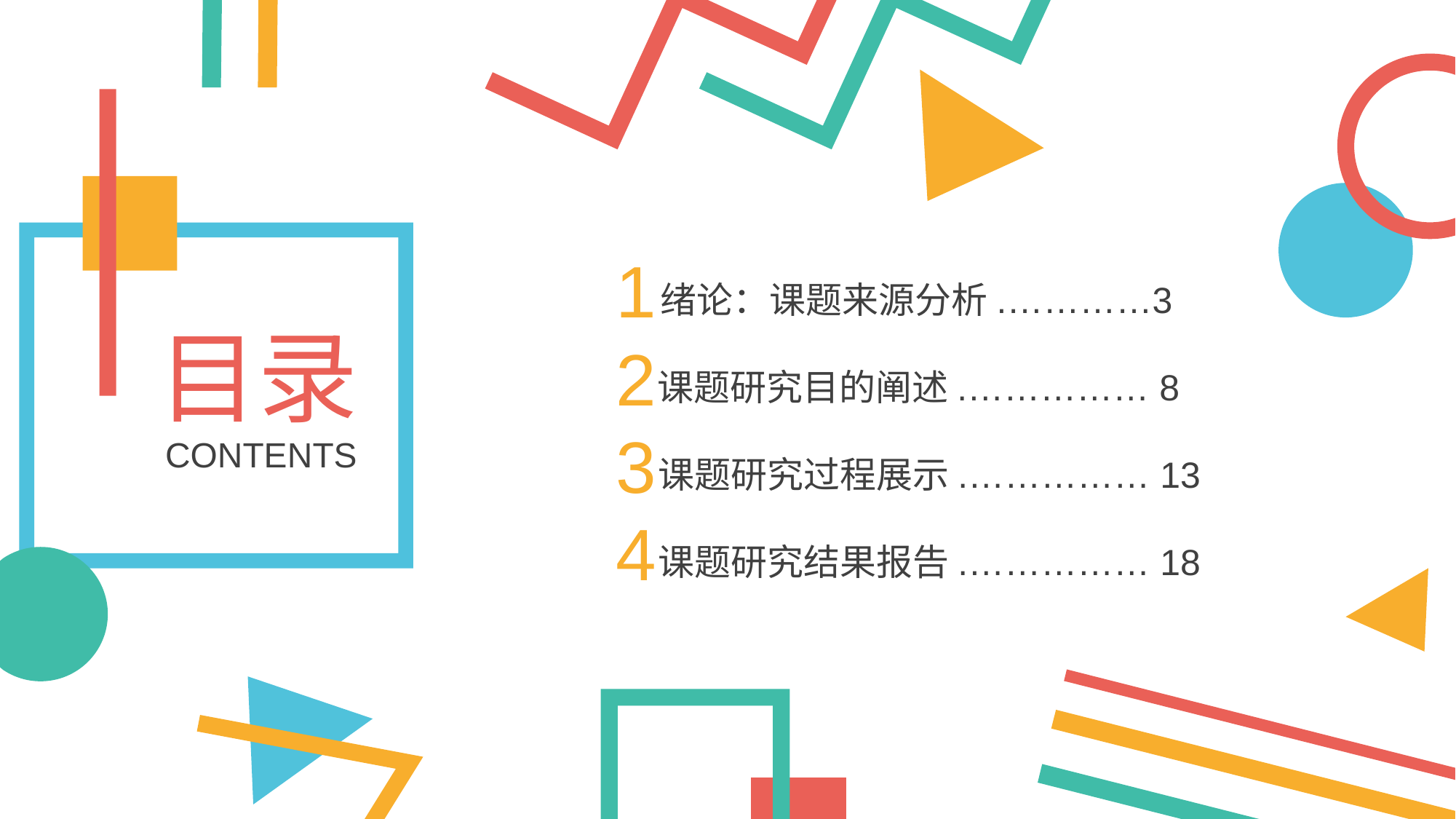

1
绪论：课题来源分析.…………3
目录
2
课题研究目的阐述.…………… 8
3
CONTENTS
课题研究过程展示.…………… 13
4
课题研究结果报告.…………… 18